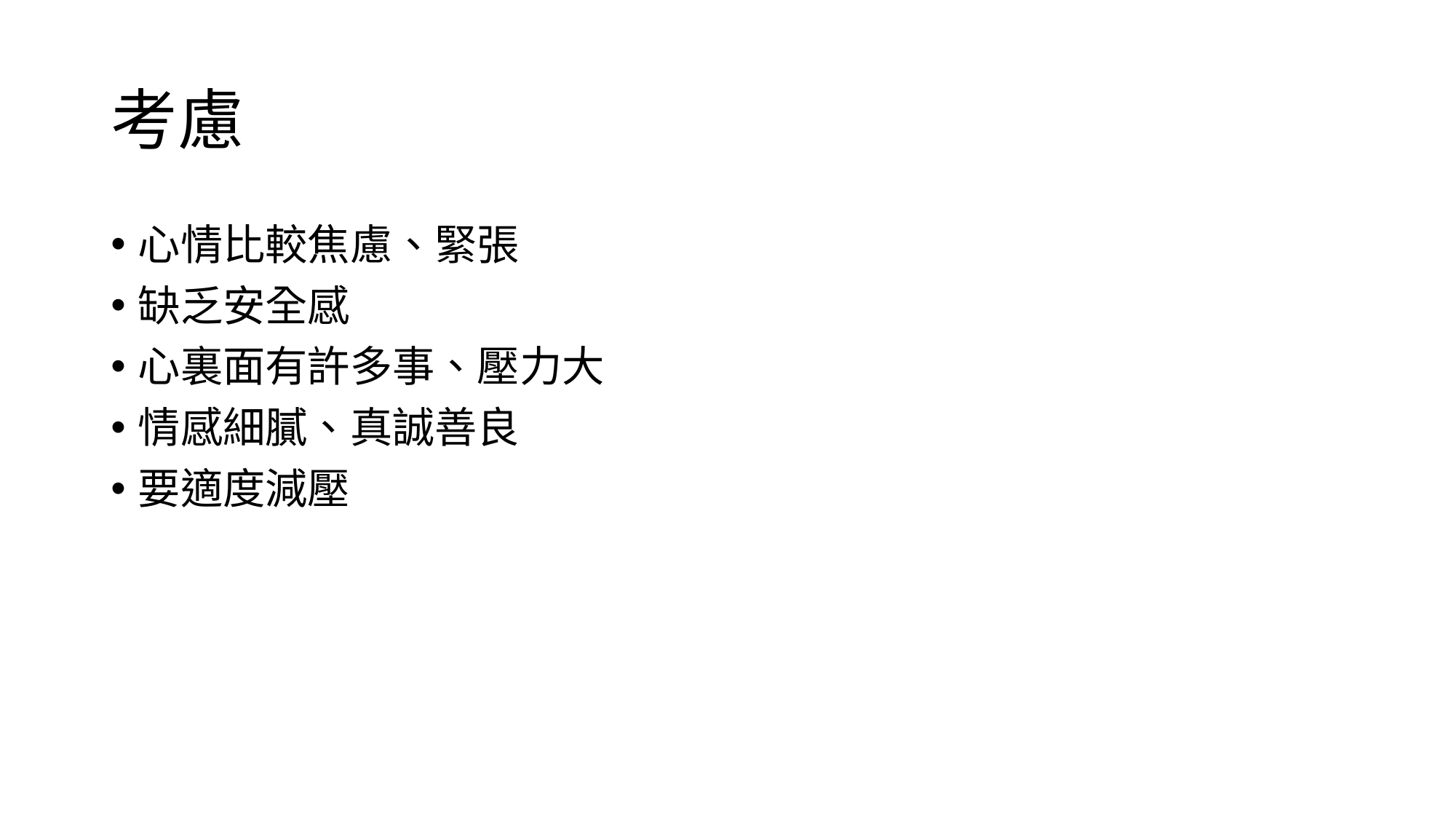

# 考慮
心情比較焦慮、緊張
缺乏安全感
心裏面有許多事、壓力大
情感細膩、真誠善良
要適度減壓